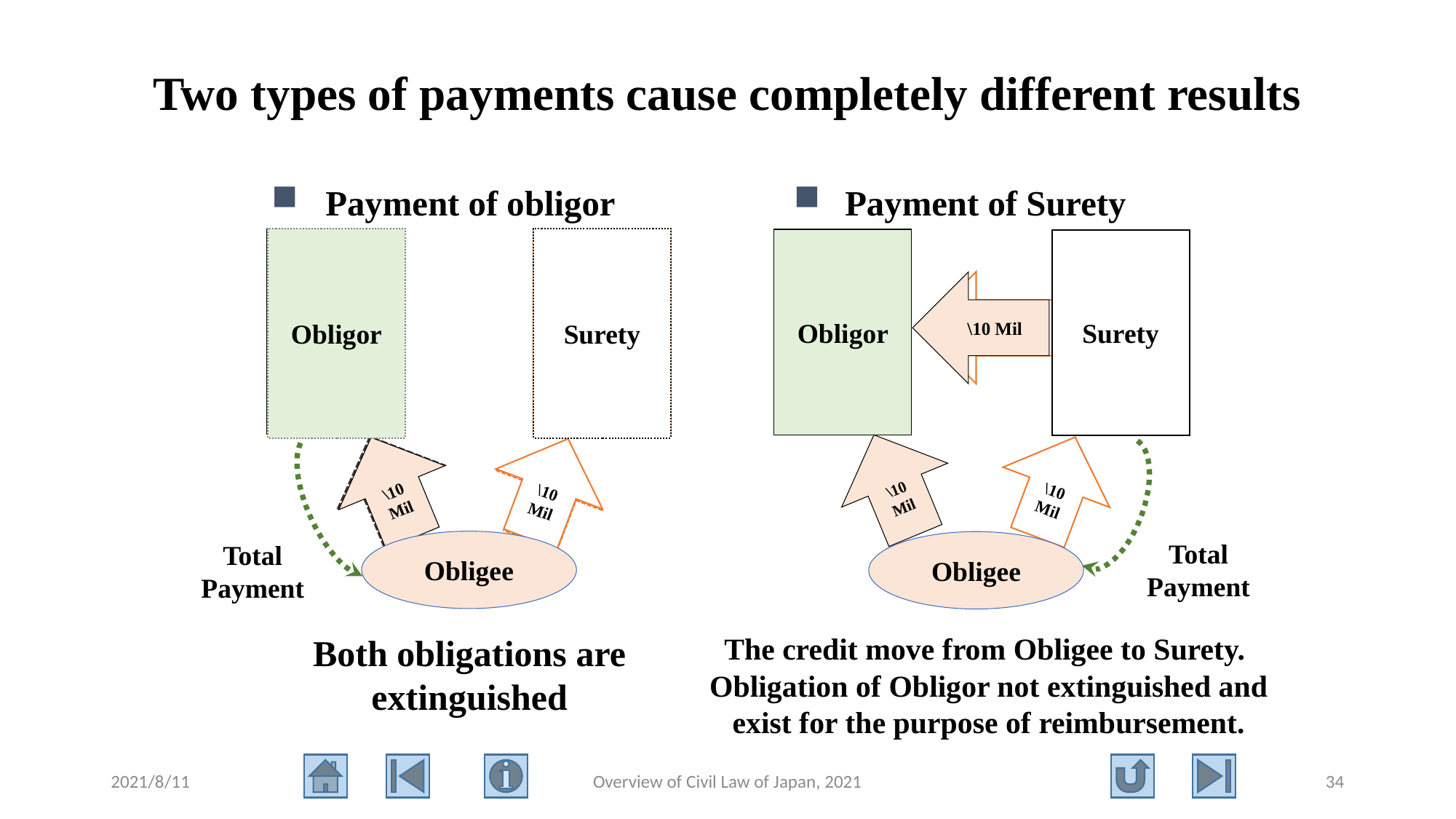

# Two types of payments cause completely different results
Payment of obligor
Payment of Surety
Obligor
Surety
Obligor
Surety
Obligor
Surety
\10 Mil
1000万円

\10 Mil
0円
\10 Mil
\10 Mil

\10 Mil
0円
Total
Payment
Obligee
Obligee
Total
Payment
Both obligations are extinguished

The credit move from Obligee to Surety.
Obligation of Obligor not extinguished and exist for the purpose of reimbursement.
2021/8/11
Overview of Civil Law of Japan, 2021
34